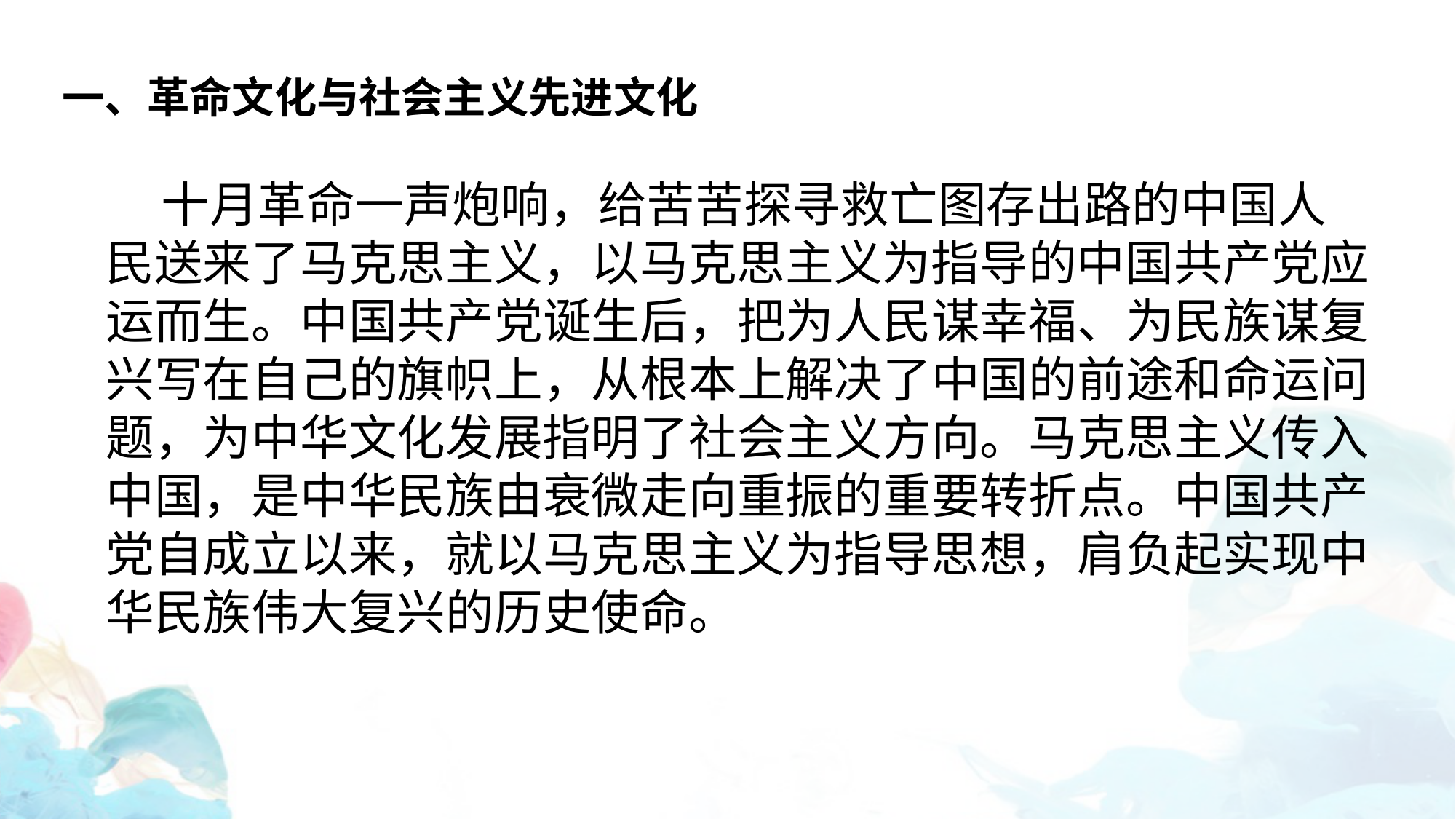

一、革命文化与社会主义先进文化
    十月革命一声炮响，给苦苦探寻救亡图存出路的中国人民送来了马克思主义，以马克思主义为指导的中国共产党应运而生。中国共产党诞生后，把为人民谋幸福、为民族谋复兴写在自己的旗帜上，从根本上解决了中国的前途和命运问题，为中华文化发展指明了社会主义方向。马克思主义传入中国，是中华民族由衰微走向重振的重要转折点。中国共产党自成立以来，就以马克思主义为指导思想，肩负起实现中华民族伟大复兴的历史使命。